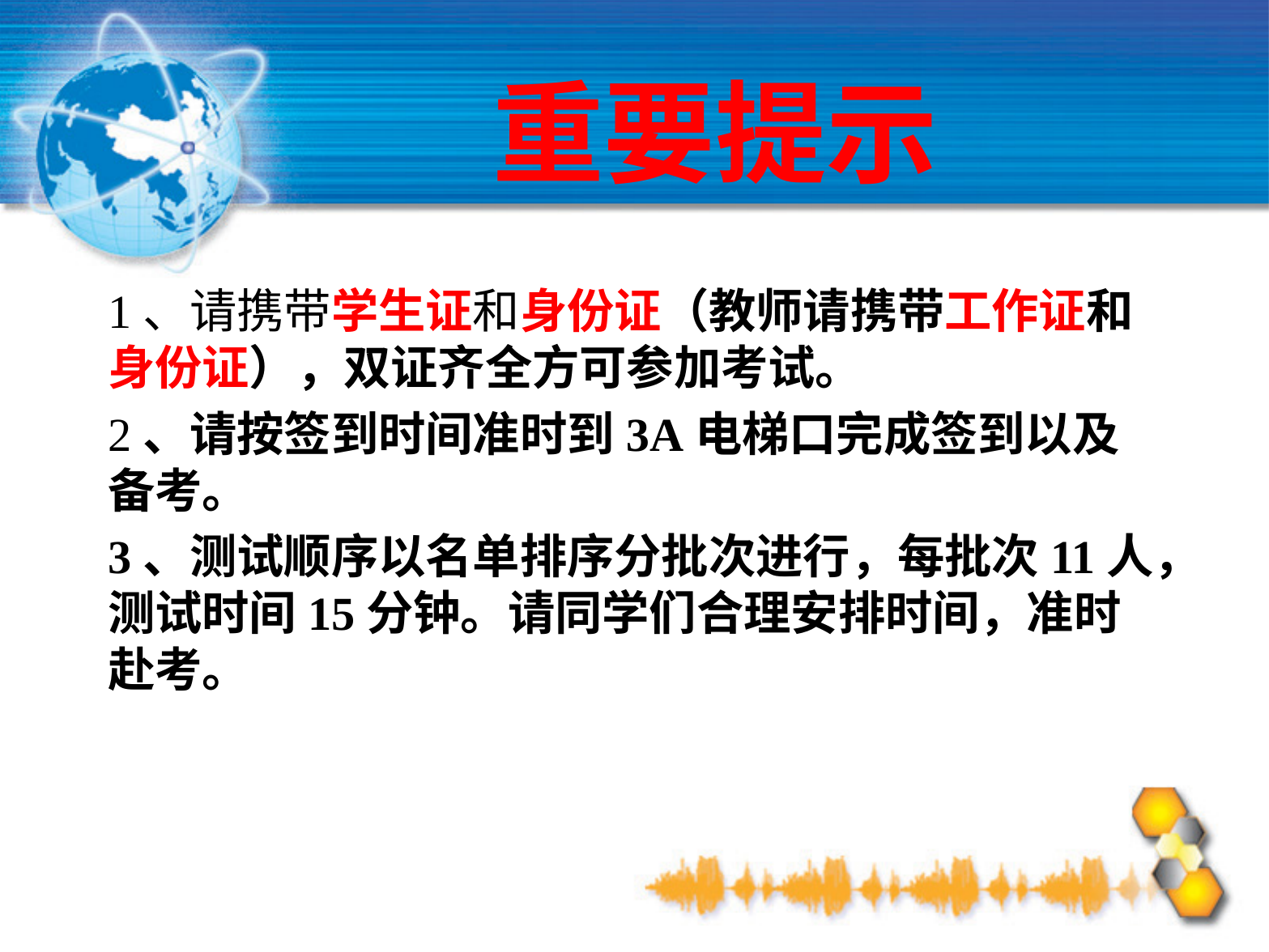

# 重要提示
1、请携带学生证和身份证（教师请携带工作证和身份证），双证齐全方可参加考试。
2、请按签到时间准时到3A电梯口完成签到以及备考。
3、测试顺序以名单排序分批次进行，每批次11人，测试时间15分钟。请同学们合理安排时间，准时赴考。